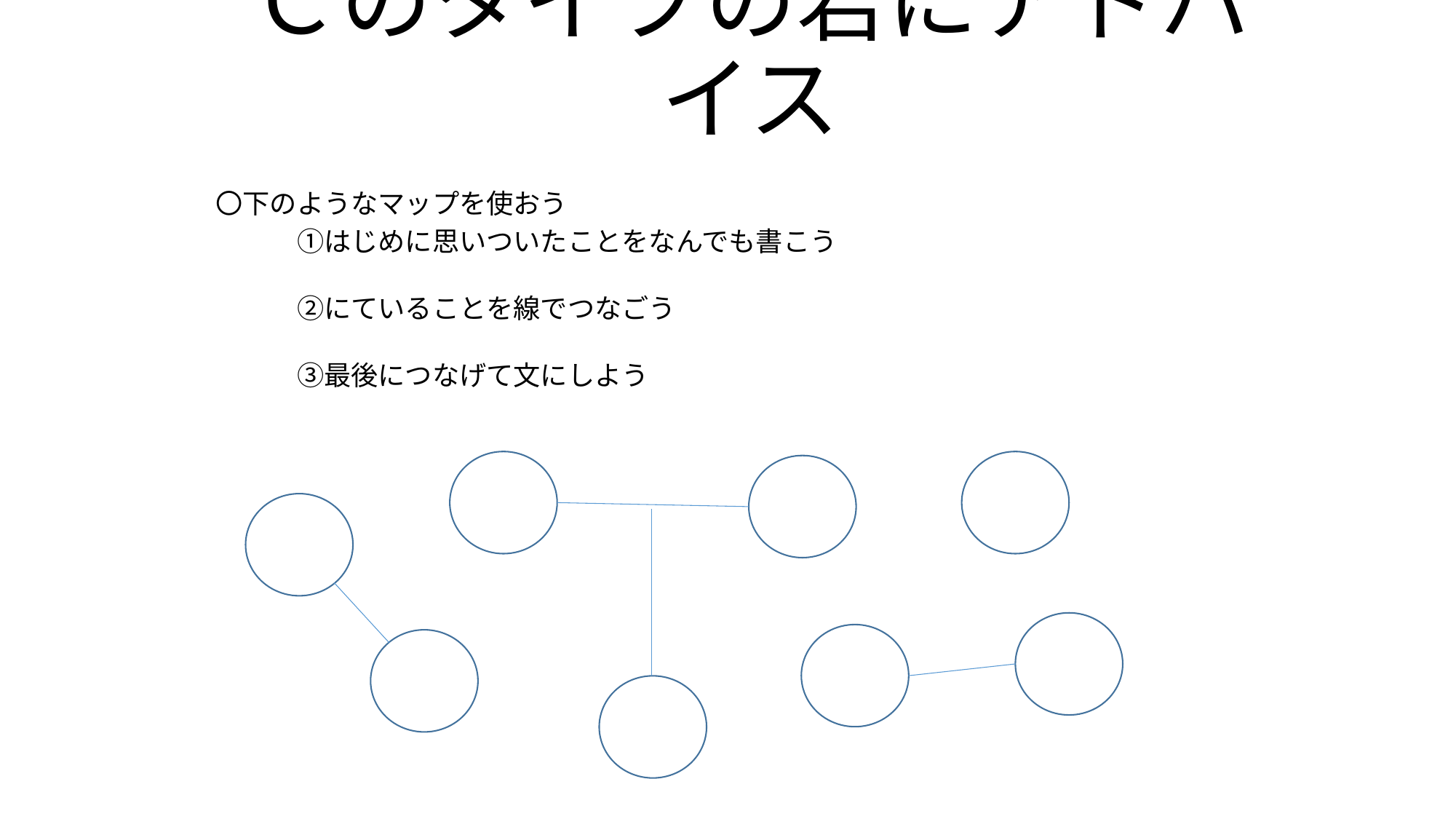

# Ｃのタイプの君にアドバイス
〇下のようなマップを使おう
　　　①はじめに思いついたことをなんでも書こう
　　　②にていることを線でつなごう
　　　③最後につなげて文にしよう